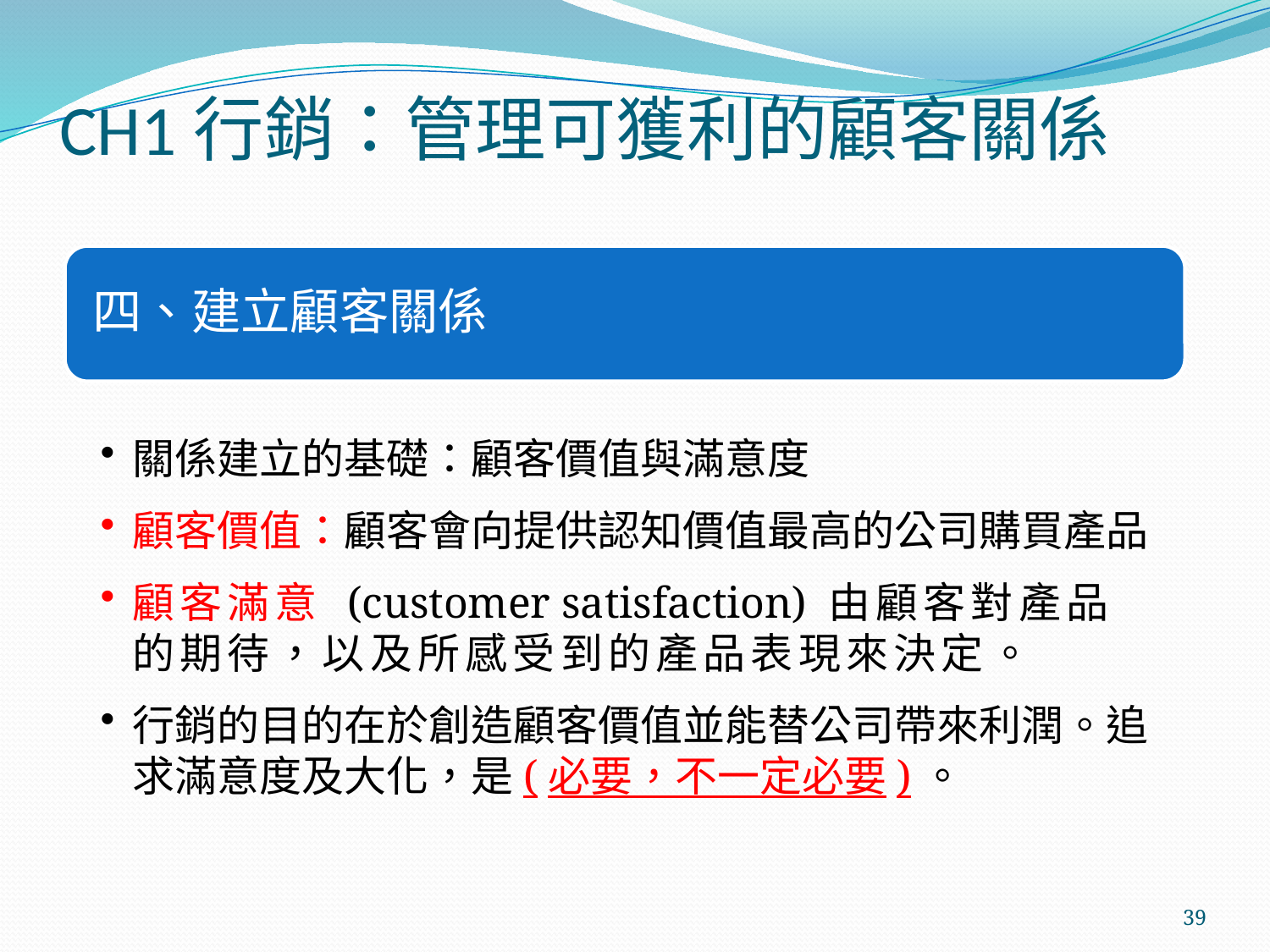

# CH1行銷：管理可獲利的顧客關係
四、建立顧客關係
關係建立的基礎：顧客價值與滿意度
顧客價值：顧客會向提供認知價值最高的公司購買產品
顧客滿意 (customer satisfaction) 由顧客對產品的期待，以及所感受到的產品表現來決定。
行銷的目的在於創造顧客價值並能替公司帶來利潤。追求滿意度及大化，是(必要，不一定必要)。
39